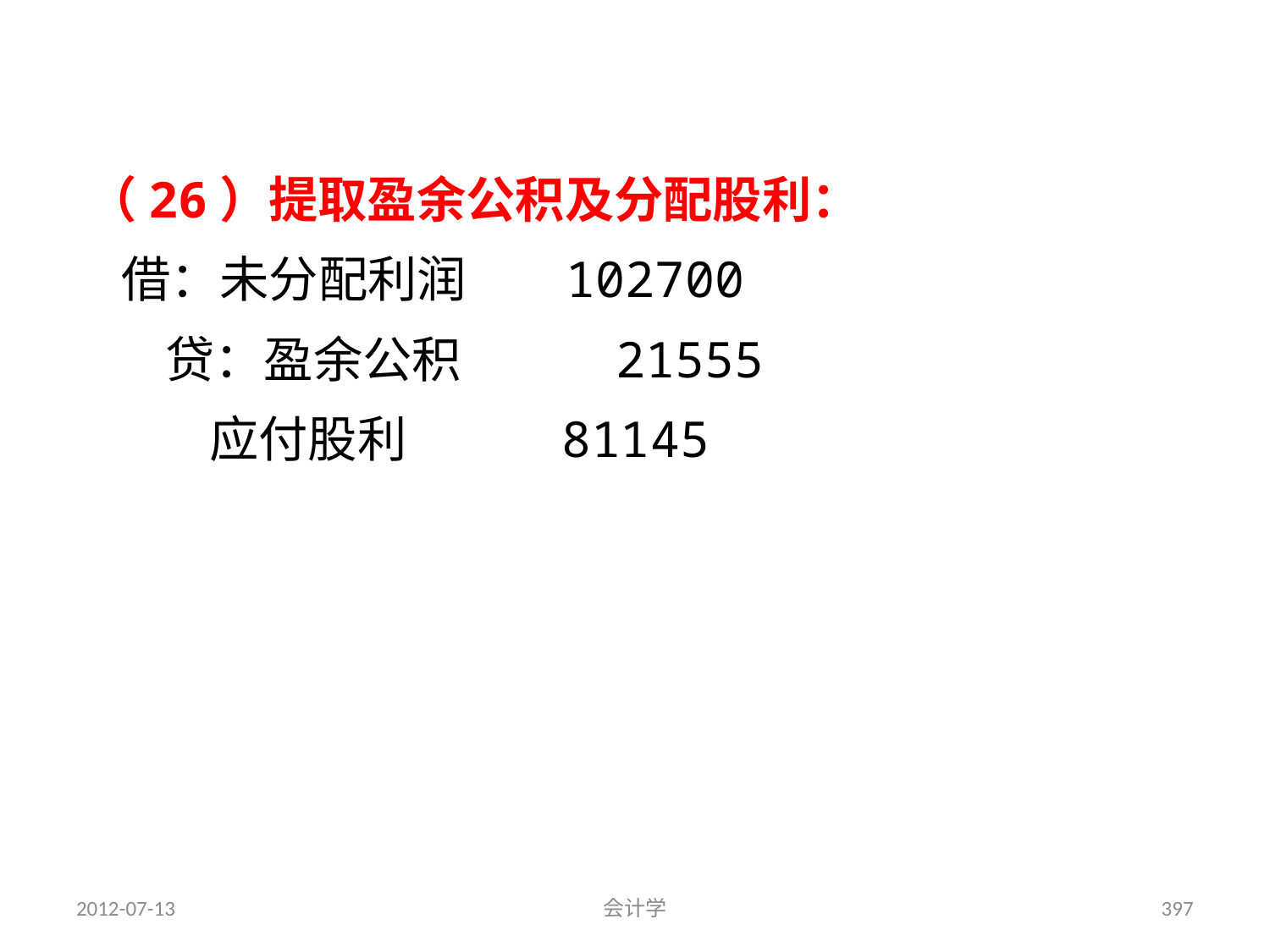

（26）提取盈余公积及分配股利：
  借：未分配利润        102700
      贷：盈余公积             21555
          应付股利             81145
2012-07-13
会计学
397